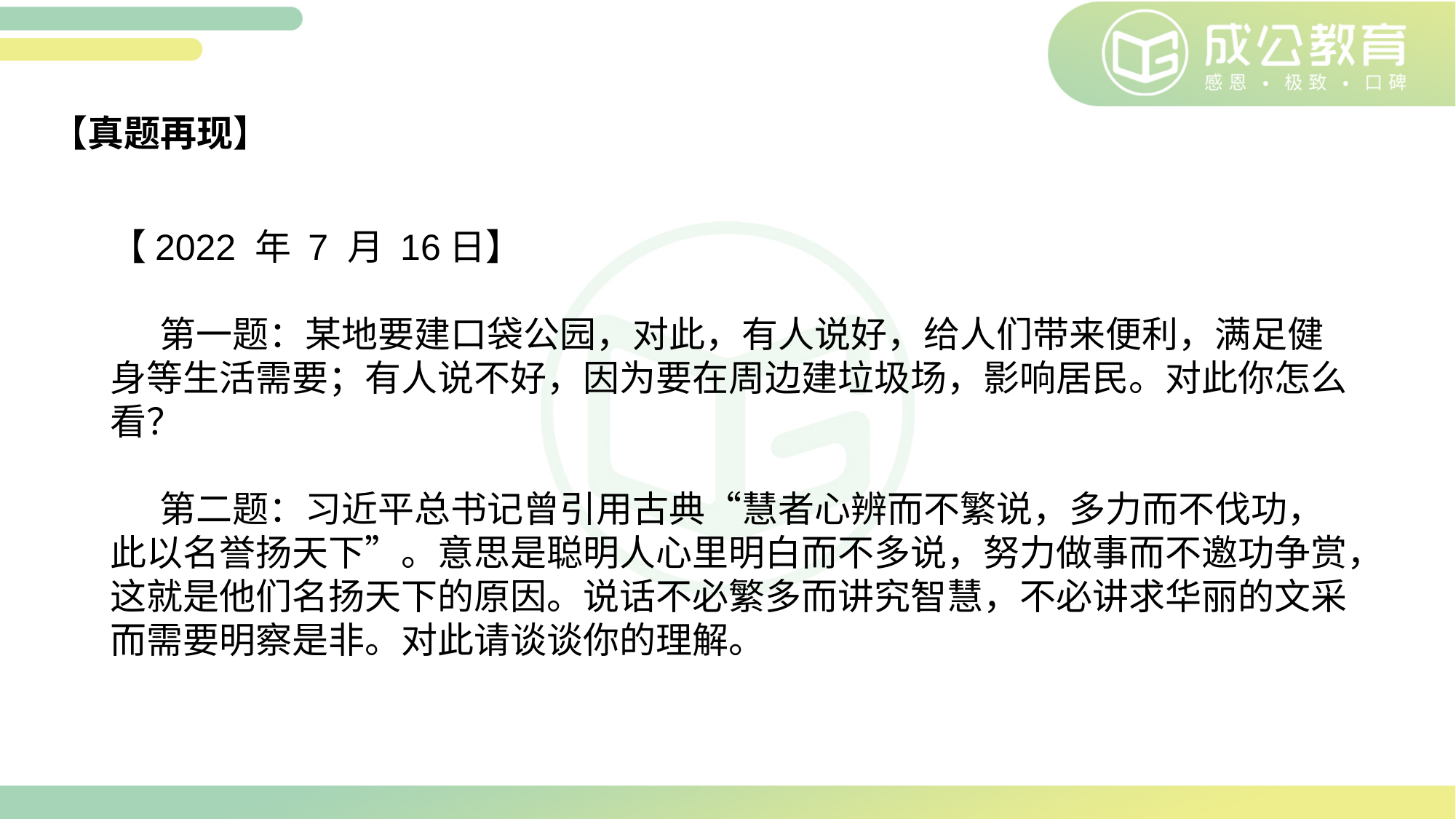

# 【真题再现】

【2022 年 7 月 16日】

     第一题：某地要建口袋公园，对此，有人说好，给人们带来便利，满足健身等生活需要；有人说不好，因为要在周边建垃圾场，影响居民。对此你怎么看？

     第二题：习近平总书记曾引用古典“慧者心辨而不繁说，多力而不伐功，此以名誉扬天下”。意思是聪明人心里明白而不多说，努力做事而不邀功争赏，这就是他们名扬天下的原因。说话不必繁多而讲究智慧，不必讲求华丽的文采而需要明察是非。对此请谈谈你的理解。